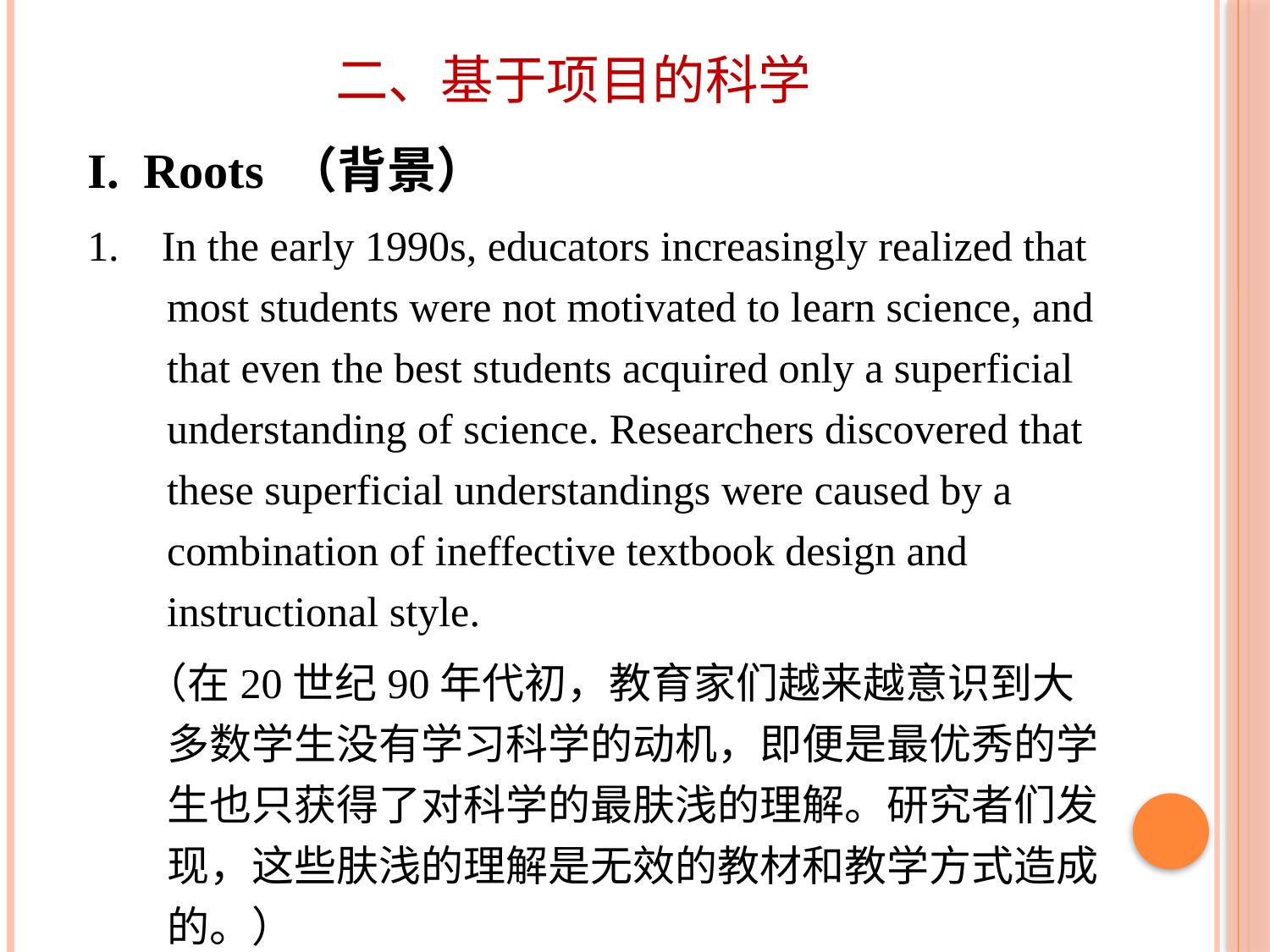

# 二、基于项目的科学
I.  Roots （背景）
1.    In the early 1990s, educators increasingly realized that most students were not motivated to learn science, and that even the best students acquired only a superficial understanding of science. Researchers discovered that these superficial understandings were caused by a combination of ineffective textbook design and instructional style.
     （在20世纪90年代初，教育家们越来越意识到大多数学生没有学习科学的动机，即便是最优秀的学生也只获得了对科学的最肤浅的理解。研究者们发现，这些肤浅的理解是无效的教材和教学方式造成的。）